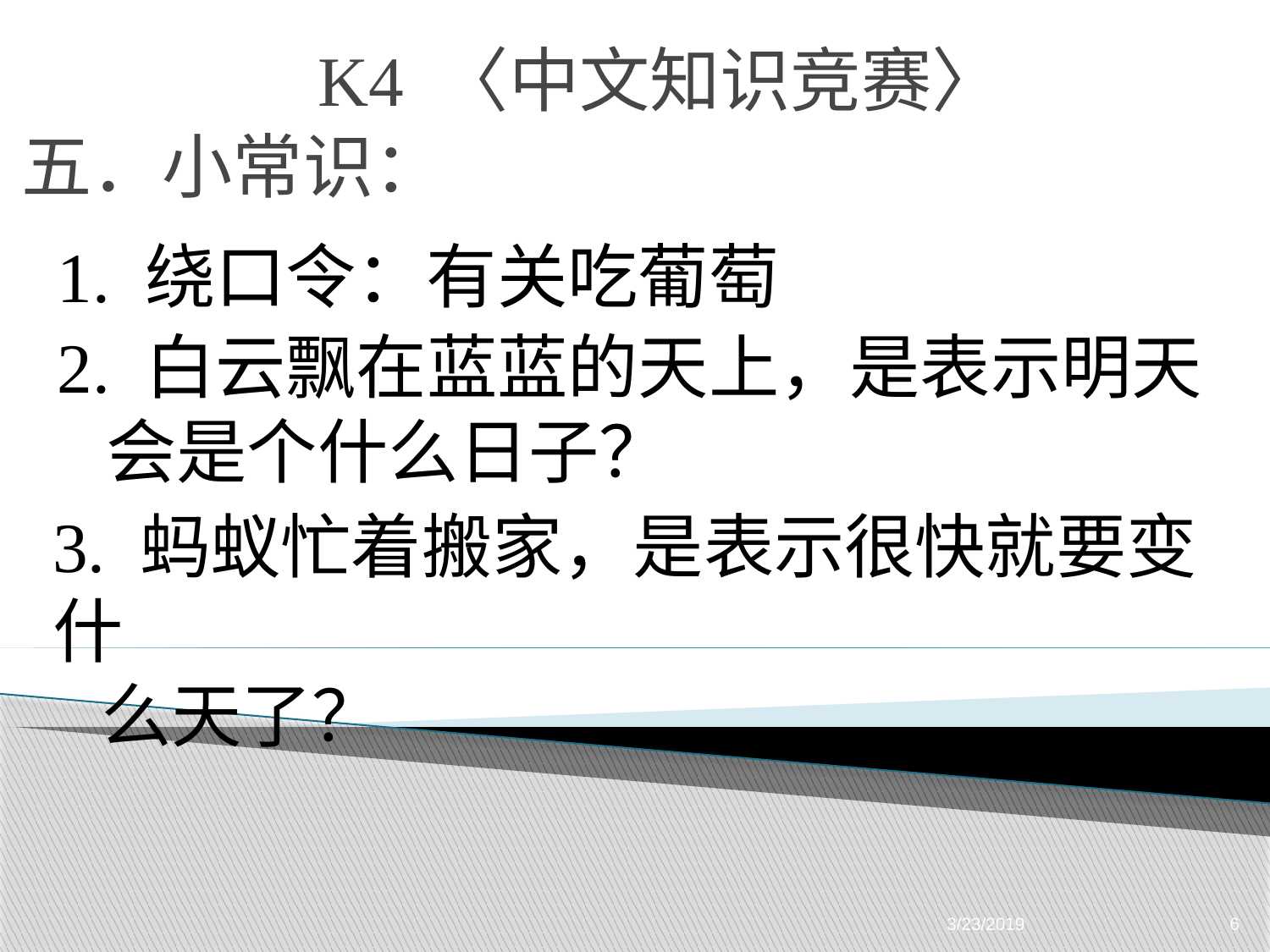

# K4 〈中文知识竞赛〉
五．小常识：

1. 绕口令：有关吃葡萄

2. 白云飘在蓝蓝的天上，是表示明天
  会是个什么日子？

3. 蚂蚁忙着搬家，是表示很快就要变什
  么天了？

3/23/2019
6